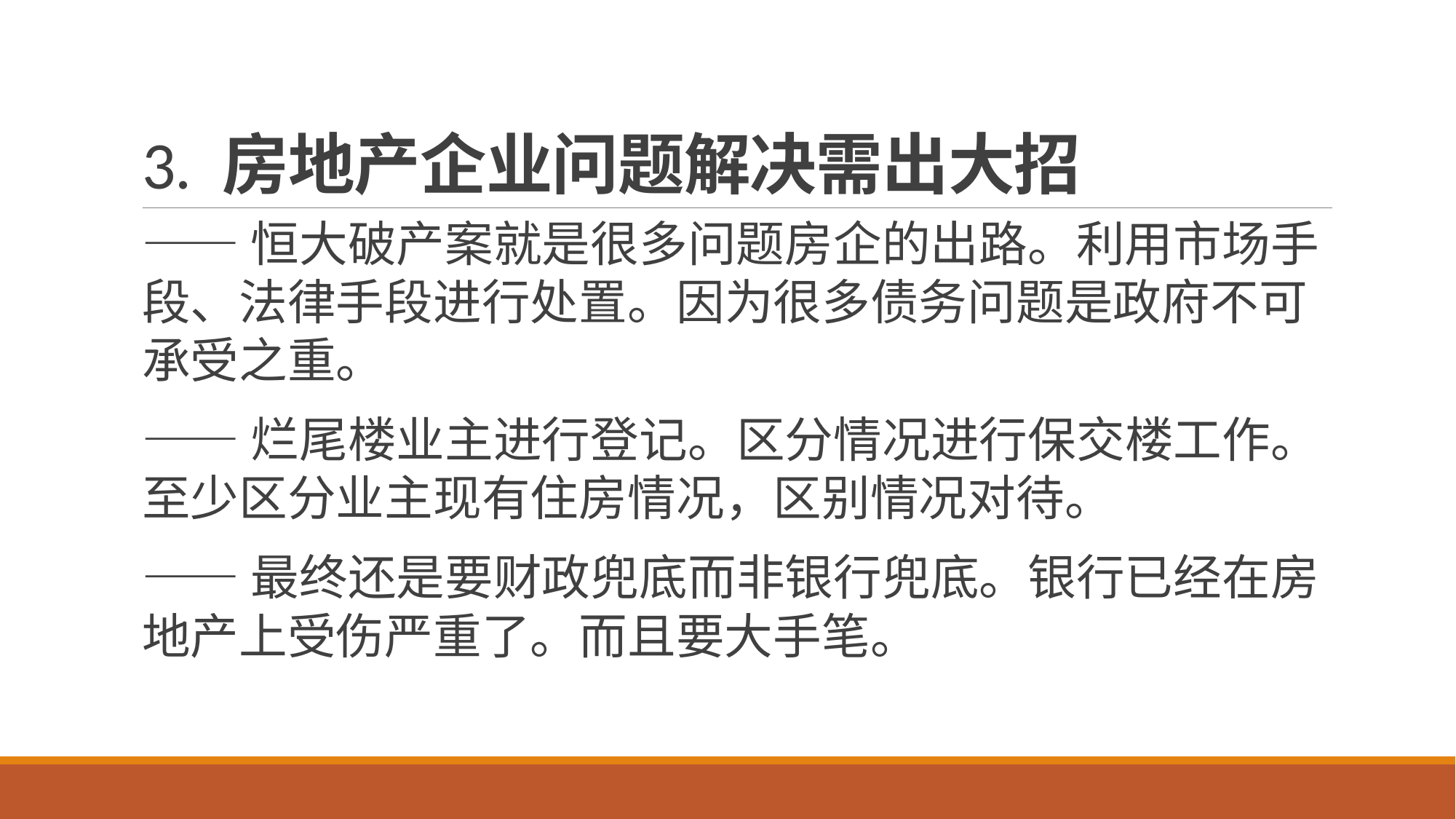

# 3. 房地产企业问题解决需出大招
——恒大破产案就是很多问题房企的出路。利用市场手段、法律手段进行处置。因为很多债务问题是政府不可承受之重。
——烂尾楼业主进行登记。区分情况进行保交楼工作。至少区分业主现有住房情况，区别情况对待。
——最终还是要财政兜底而非银行兜底。银行已经在房地产上受伤严重了。而且要大手笔。